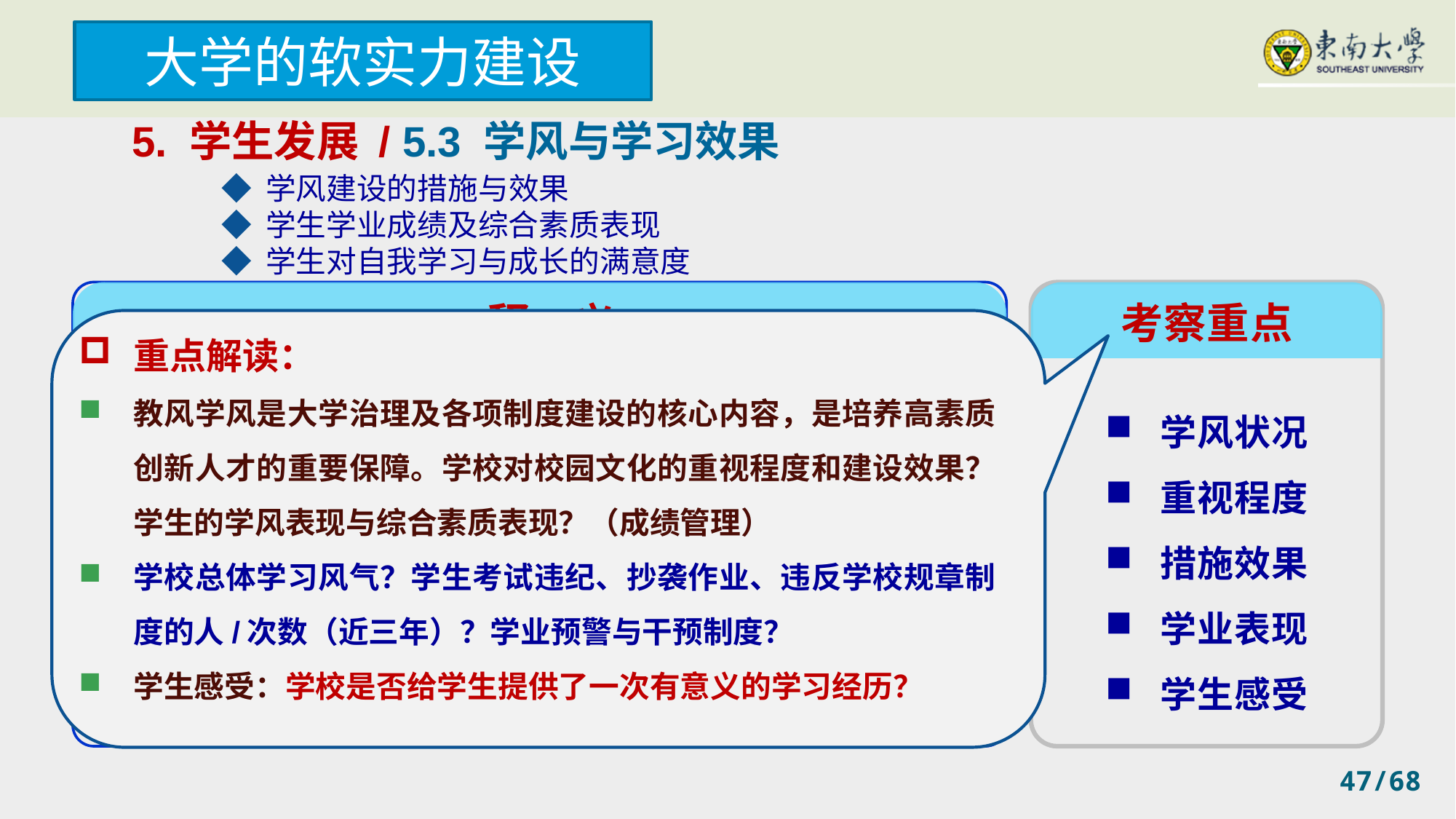

大学的软实力建设
5. 学生发展 / 5.3 学风与学习效果
◆ 学风建设的措施与效果
◆ 学生学业成绩及综合素质表现
◆ 学生对自我学习与成长的满意度

释    义
考察重点

重点解读：
教风学风是大学治理及各项制度建设的核心内容，是培养高素质创新人才的重要保障。学校对校园文化的重视程度和建设效果？学生的学风表现与综合素质表现？（成绩管理）
学校总体学习风气？学生考试违纪、抄袭作业、违反学校规章制度的人/次数（近三年）？学业预警与干预制度？
学生感受：学校是否给学生提供了一次有意义的学习经历？

学风是学校学生群体或个人在对知识、能力的渴求过程中表现出来的带有倾向性、稳定性的治学态度、学习方法和行为，是学生内在学习态度和外在学习行为的综合表现。
针对学生的学习应采取有效措施加强学风建设，形成充分调动学生自主学习的机制、环境和氛围，引导学生明确学习目的、端正学习态度，勤奋学习、刻苦钻研。
学习效果是指学生的学习成就，也是学校人才培养的结果，具体表现为德、智、体、美等各方面。
学生事务管理与心理咨询服务是学校工作的重要方面。
学风状况
重视程度
措施效果
学业表现
学生感受